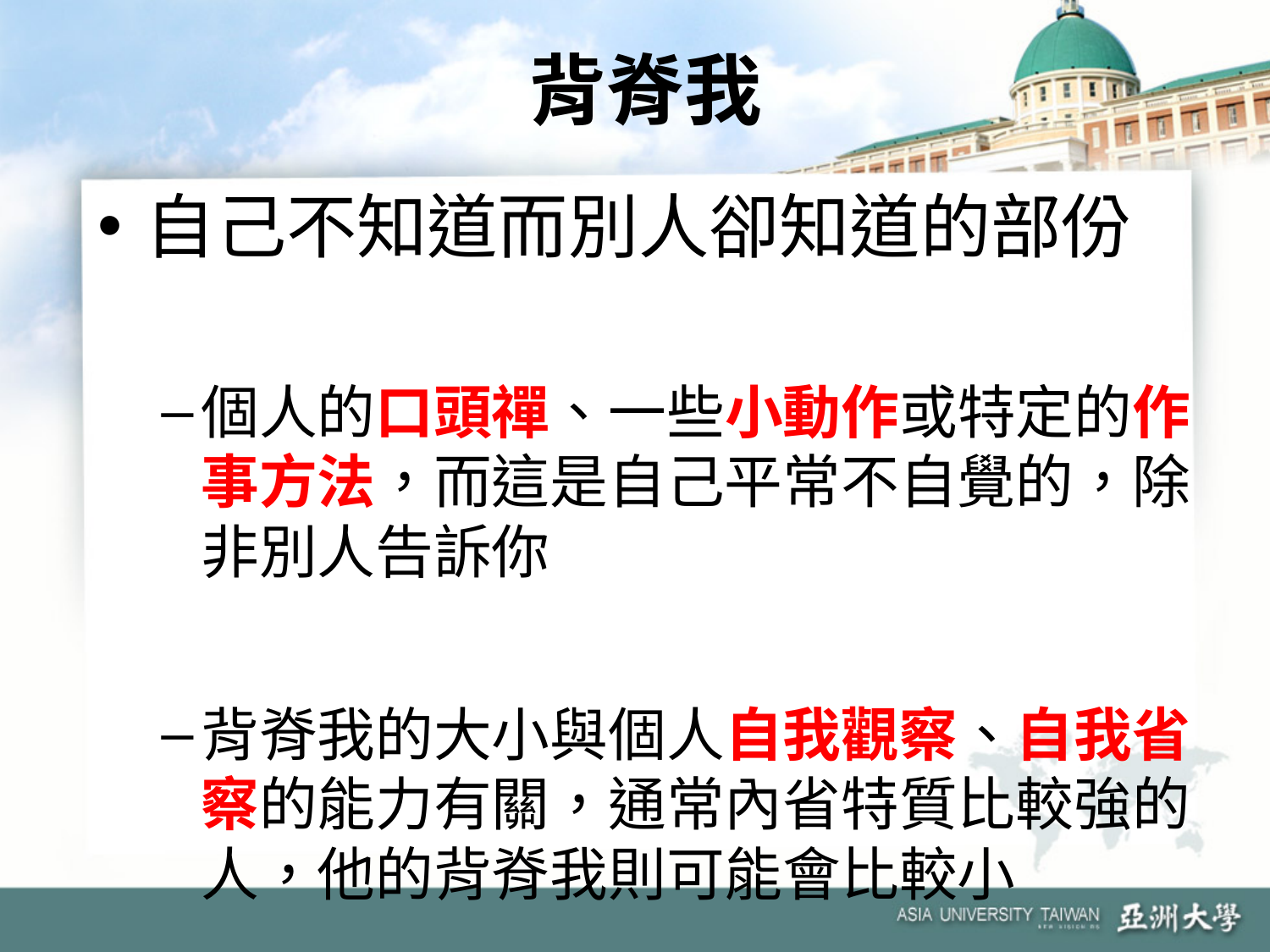

# 背脊我
自己不知道而別人卻知道的部份

個人的口頭禪、一些小動作或特定的作事方法，而這是自己平常不自覺的，除非別人告訴你

背脊我的大小與個人自我觀察、自我省察的能力有關，通常內省特質比較強的人，他的背脊我則可能會比較小